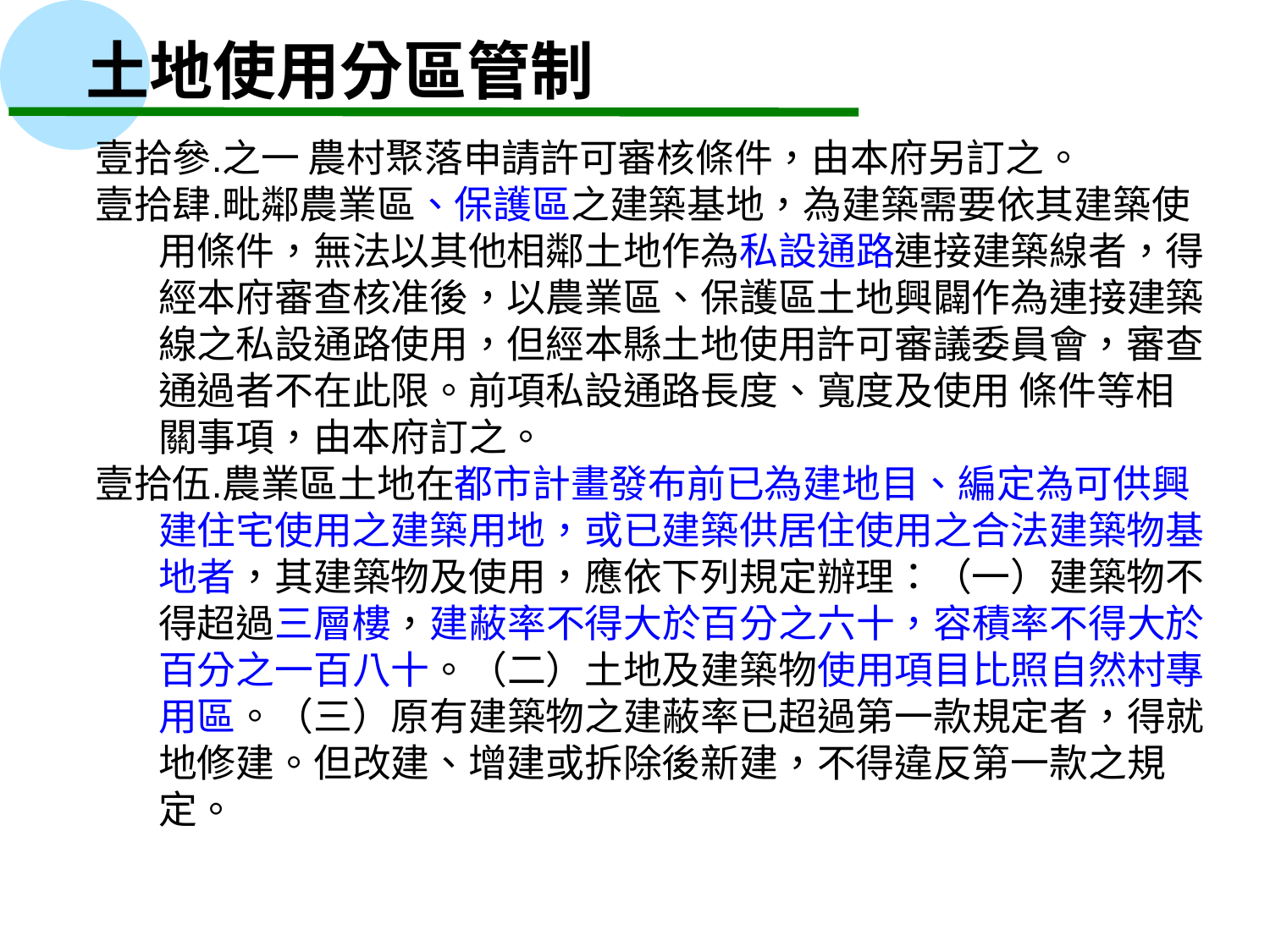

土地使用分區管制

之一 農村聚落申請許可審核條件，由本府另訂之。
毗鄰農業區、保護區之建築基地，為建築需要依其建築使用條件，無法以其他相鄰土地作為私設通路連接建築線者，得經本府審查核准後，以農業區、保護區土地興闢作為連接建築線之私設通路使用，但經本縣土地使用許可審議委員會，審查通過者不在此限。前項私設通路長度、寬度及使用 條件等相關事項，由本府訂之。
農業區土地在都市計畫發布前已為建地目、編定為可供興建住宅使用之建築用地，或已建築供居住使用之合法建築物基地者，其建築物及使用，應依下列規定辦理：（一）建築物不得超過三層樓，建蔽率不得大於百分之六十，容積率不得大於百分之一百八十。（二）土地及建築物使用項目比照自然村專用區。（三）原有建築物之建蔽率已超過第一款規定者，得就地修建。但改建、增建或拆除後新建，不得違反第一款之規定。